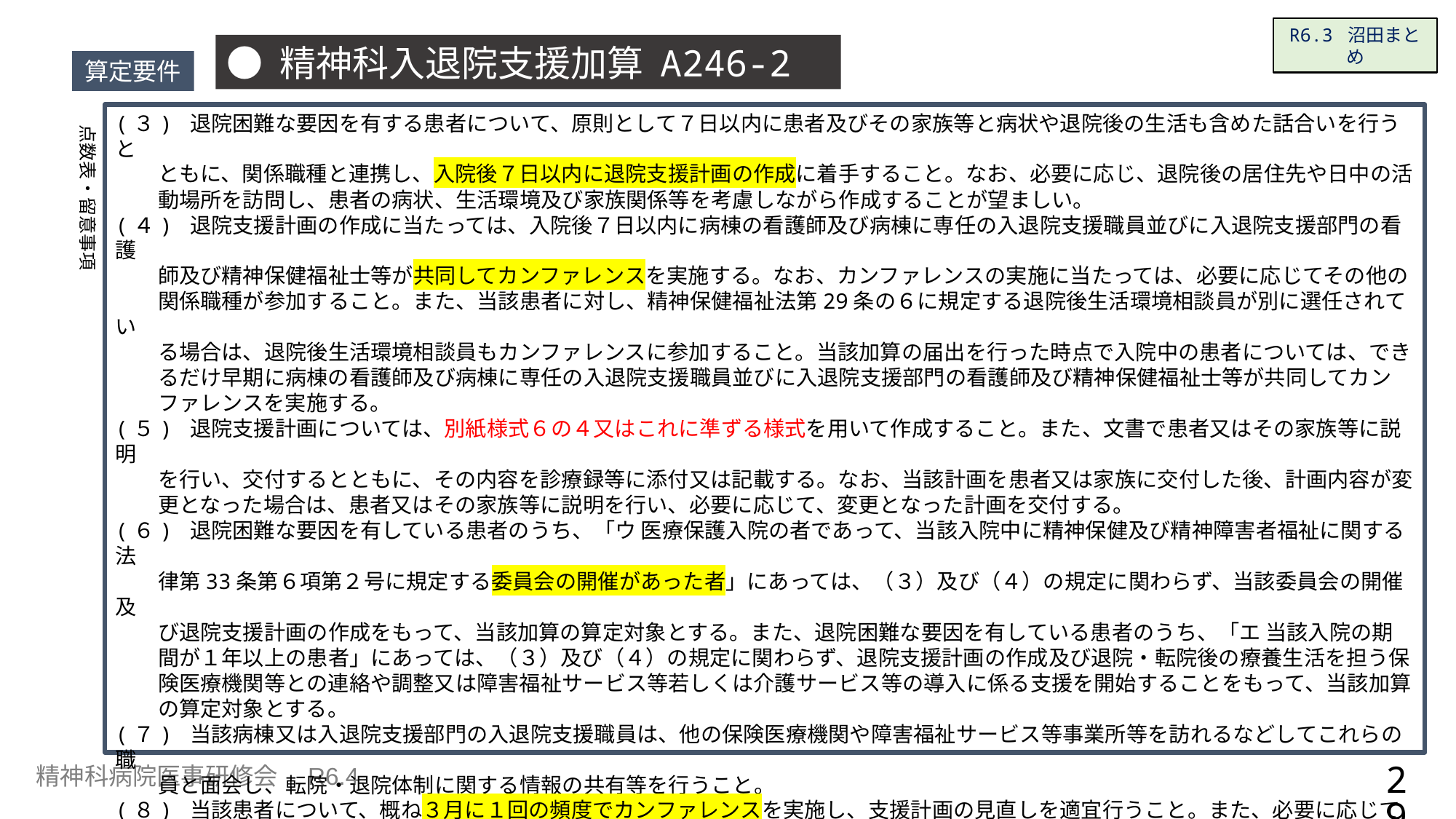

R6.3 沼田まとめ
● 精神科入退院支援加算 A246-2
算定要件
点数表・留意事項
(３) 退院困難な要因を有する患者について、原則として７日以内に患者及びその家族等と病状や退院後の生活も含めた話合いを行うと
　　ともに、関係職種と連携し、入院後７日以内に退院支援計画の作成に着手すること。なお、必要に応じ、退院後の居住先や日中の活
　　動場所を訪問し、患者の病状、生活環境及び家族関係等を考慮しながら作成することが望ましい。
(４) 退院支援計画の作成に当たっては、入院後７日以内に病棟の看護師及び病棟に専任の入退院支援職員並びに入退院支援部門の看護
　　師及び精神保健福祉士等が共同してカンファレンスを実施する。なお、カンファレンスの実施に当たっては、必要に応じてその他の
　　関係職種が参加すること。また、当該患者に対し、精神保健福祉法第29条の６に規定する退院後生活環境相談員が別に選任されてい
　　る場合は、退院後生活環境相談員もカンファレンスに参加すること。当該加算の届出を行った時点で入院中の患者については、でき
　　るだけ早期に病棟の看護師及び病棟に専任の入退院支援職員並びに入退院支援部門の看護師及び精神保健福祉士等が共同してカン
　　ファレンスを実施する。
(５) 退院支援計画については、別紙様式６の４又はこれに準ずる様式を用いて作成すること。また、文書で患者又はその家族等に説明
　　を行い、交付するとともに、その内容を診療録等に添付又は記載する。なお、当該計画を患者又は家族に交付した後、計画内容が変
　　更となった場合は、患者又はその家族等に説明を行い、必要に応じて、変更となった計画を交付する。
(６) 退院困難な要因を有している患者のうち、「ウ 医療保護入院の者であって、当該入院中に精神保健及び精神障害者福祉に関する法
　　律第33条第６項第２号に規定する委員会の開催があった者」にあっては、（３）及び（４）の規定に関わらず、当該委員会の開催及
　　び退院支援計画の作成をもって、当該加算の算定対象とする。また、退院困難な要因を有している患者のうち、「エ 当該入院の期
　　間が１年以上の患者」にあっては、（３）及び（４）の規定に関わらず、退院支援計画の作成及び退院・転院後の療養生活を担う保
　　険医療機関等との連絡や調整又は障害福祉サービス等若しくは介護サービス等の導入に係る支援を開始することをもって、当該加算
　　の算定対象とする。
(７) 当該病棟又は入退院支援部門の入退院支援職員は、他の保険医療機関や障害福祉サービス等事業所等を訪れるなどしてこれらの職
　　員と面会し、転院・退院体制に関する情報の共有等を行うこと。
(８) 当該患者について、概ね３月に１回の頻度でカンファレンスを実施し、支援計画の見直しを適宜行うこと。また、必要に応じてよ
　　り頻回の開催や、臨時のカンファレンスを開催すること。なお、医療保護入院の者について、精神保健及び精神障害者福祉に関する
　　法律第33 条第６項第２号に規定する委員会の開催をもって、当該カンファレンスの開催とみなすことができる。この際、「措置入
　　院者及び医療保護入院者の退院促進に関する措置について」(令和５年11 月27 日障発1127 第７号)に規定する医療保護入院者退院
　　支援委員会の審議記録の写しを診療録等に添付すること。
29